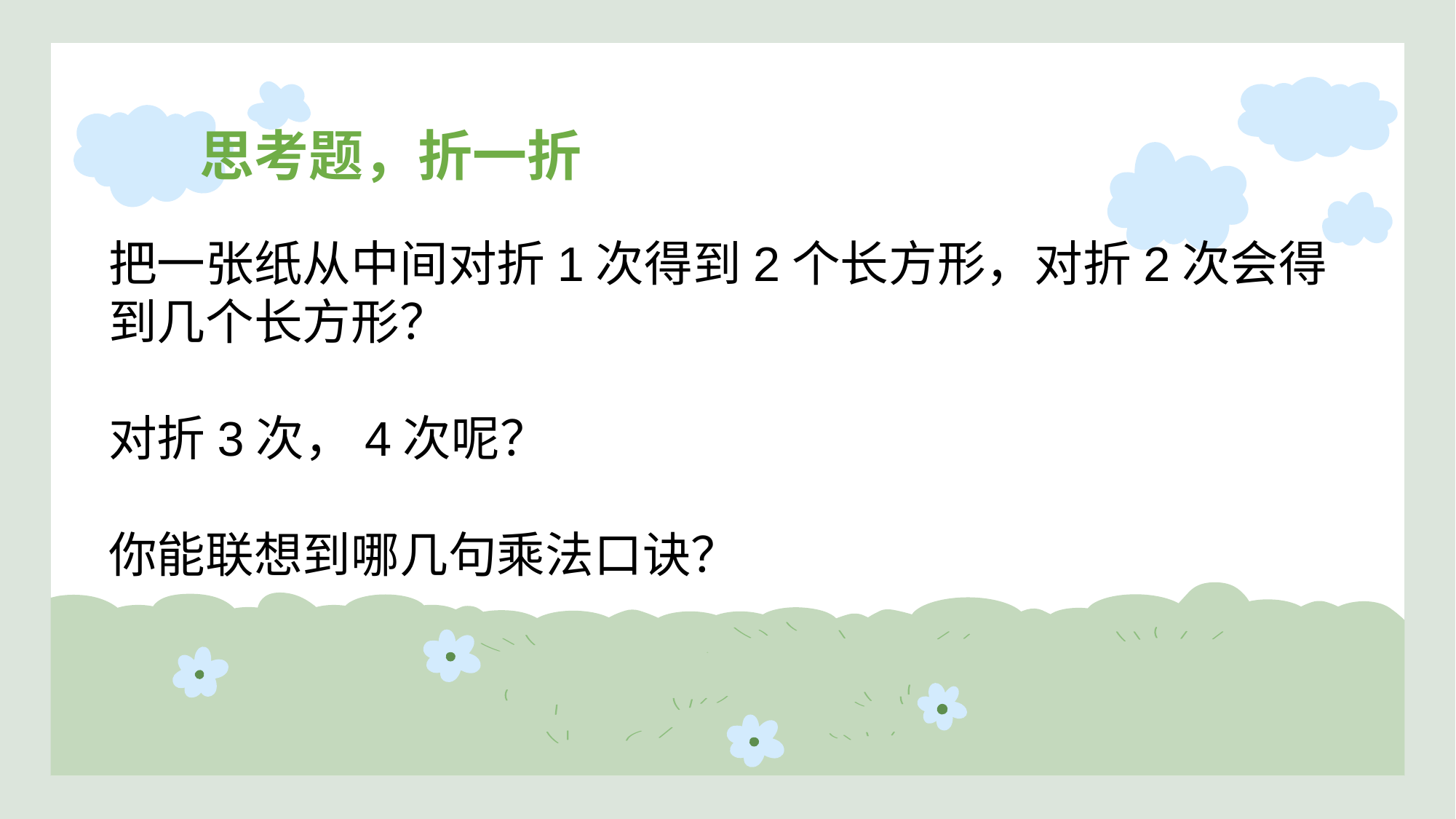

思考题，折一折
把一张纸从中间对折1次得到2个长方形，对折2次会得到几个长方形？

对折3次，4次呢？

你能联想到哪几句乘法口诀？